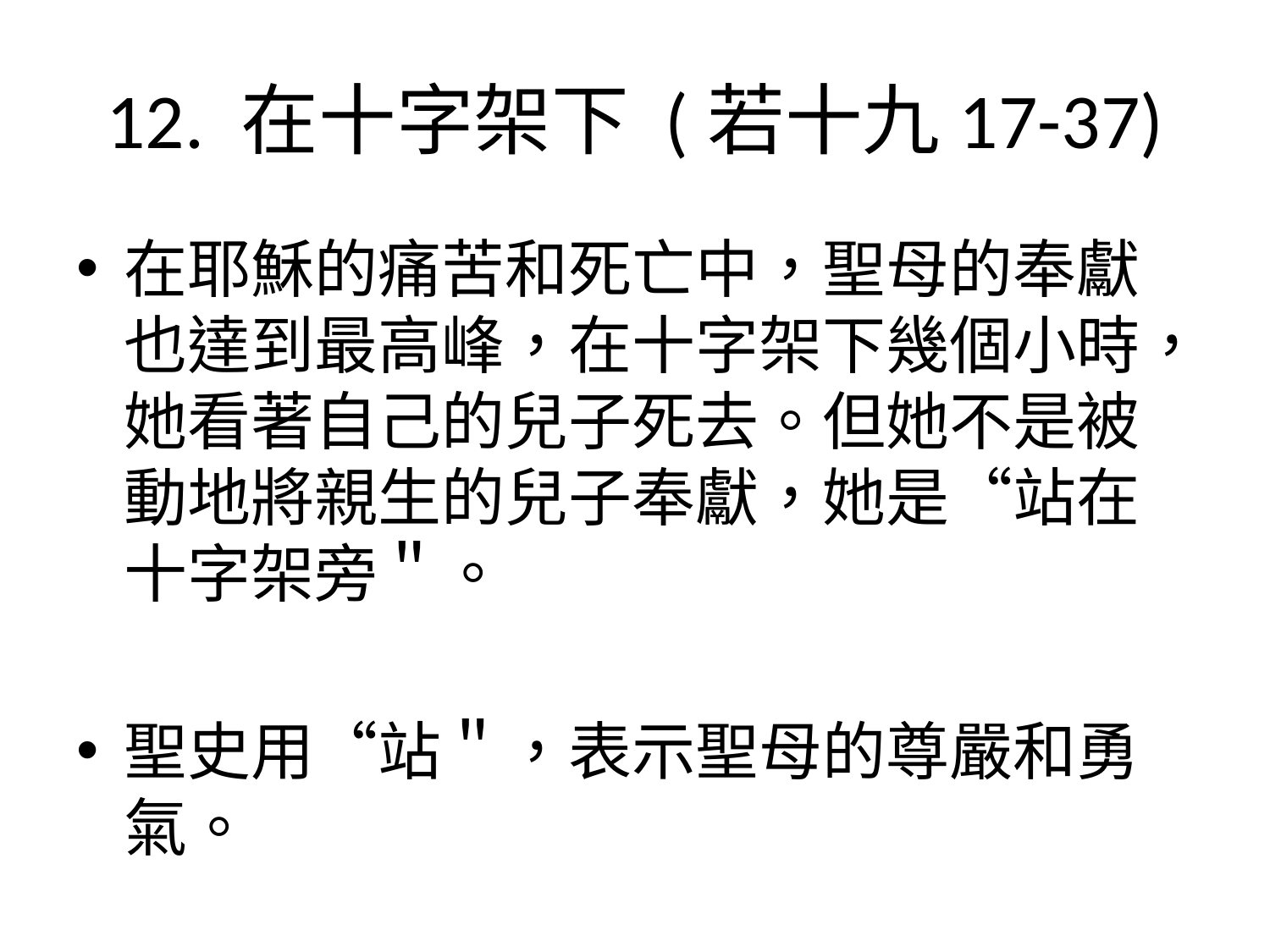

# 12. 在十字架下 (若十九17-37)
在耶穌的痛苦和死亡中，聖母的奉獻也達到最高峰，在十字架下幾個小時，她看著自己的兒子死去。但她不是被動地將親生的兒子奉獻，她是“站在十字架旁＂。

聖史用“站＂，表示聖母的尊嚴和勇氣。